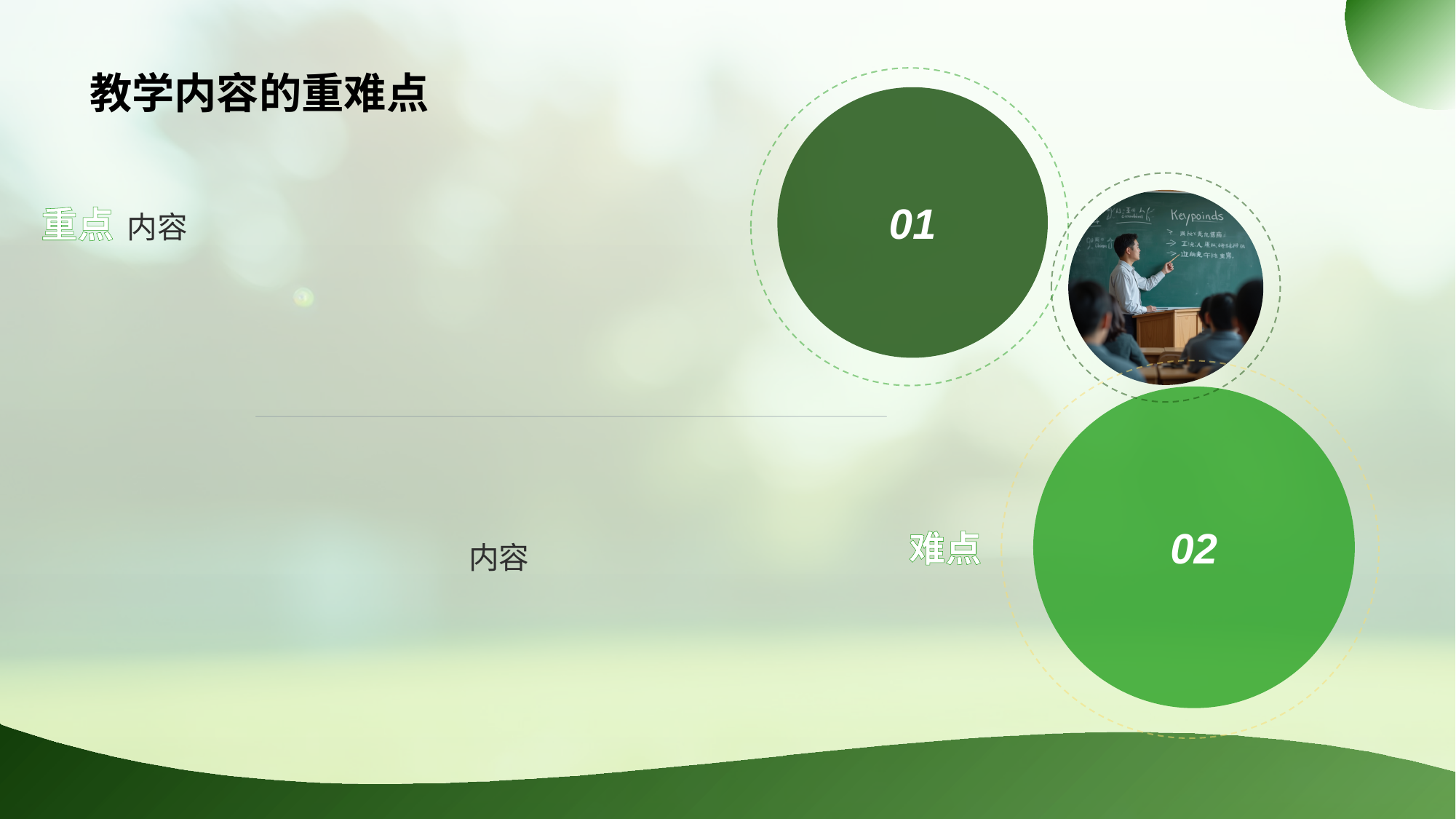

# 教学内容的重难点

01

重点
难点

02
内容
内容